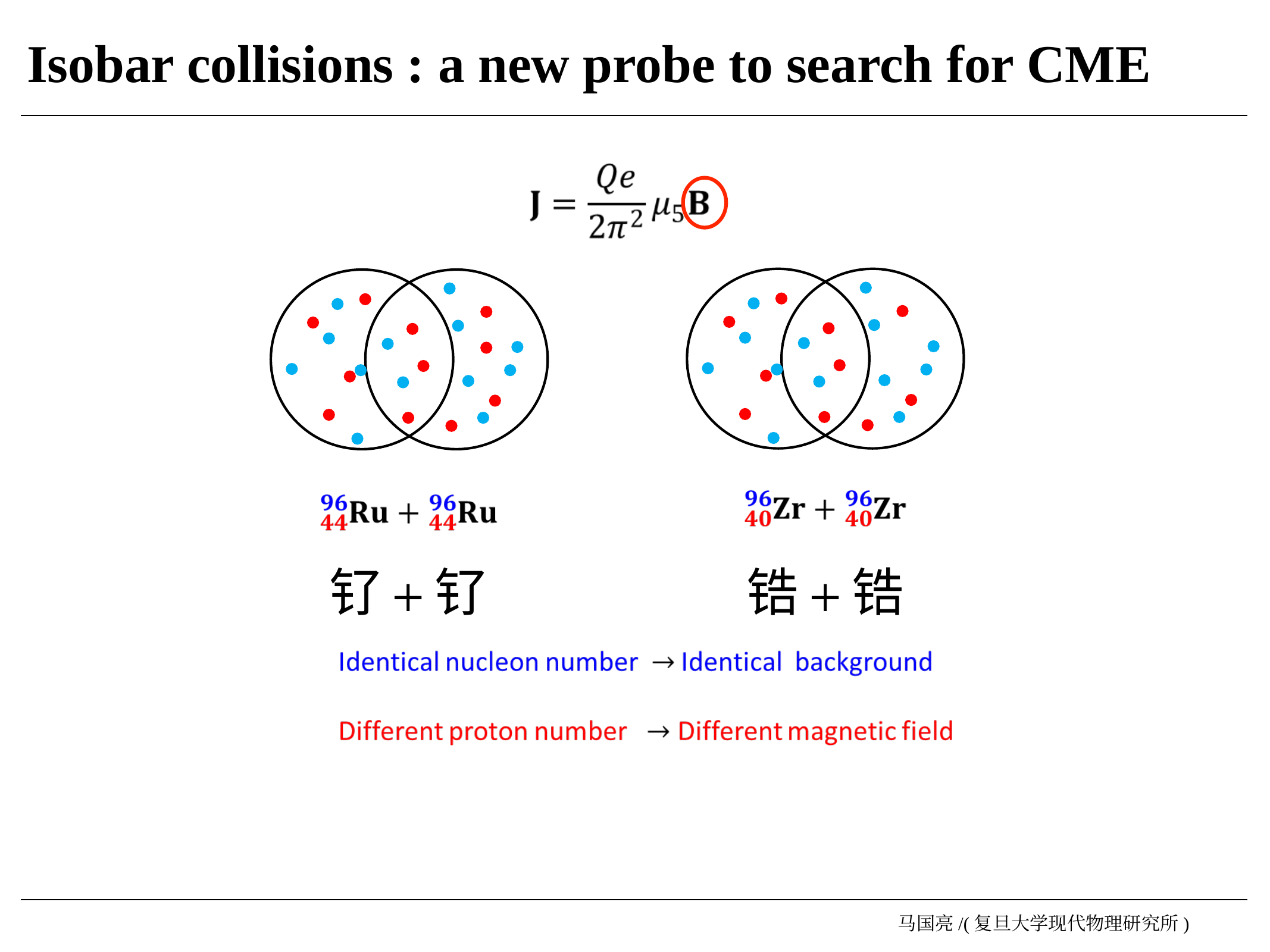

Isobar collisions : a new probe to search for CME

钌+钌
锆+锆

70